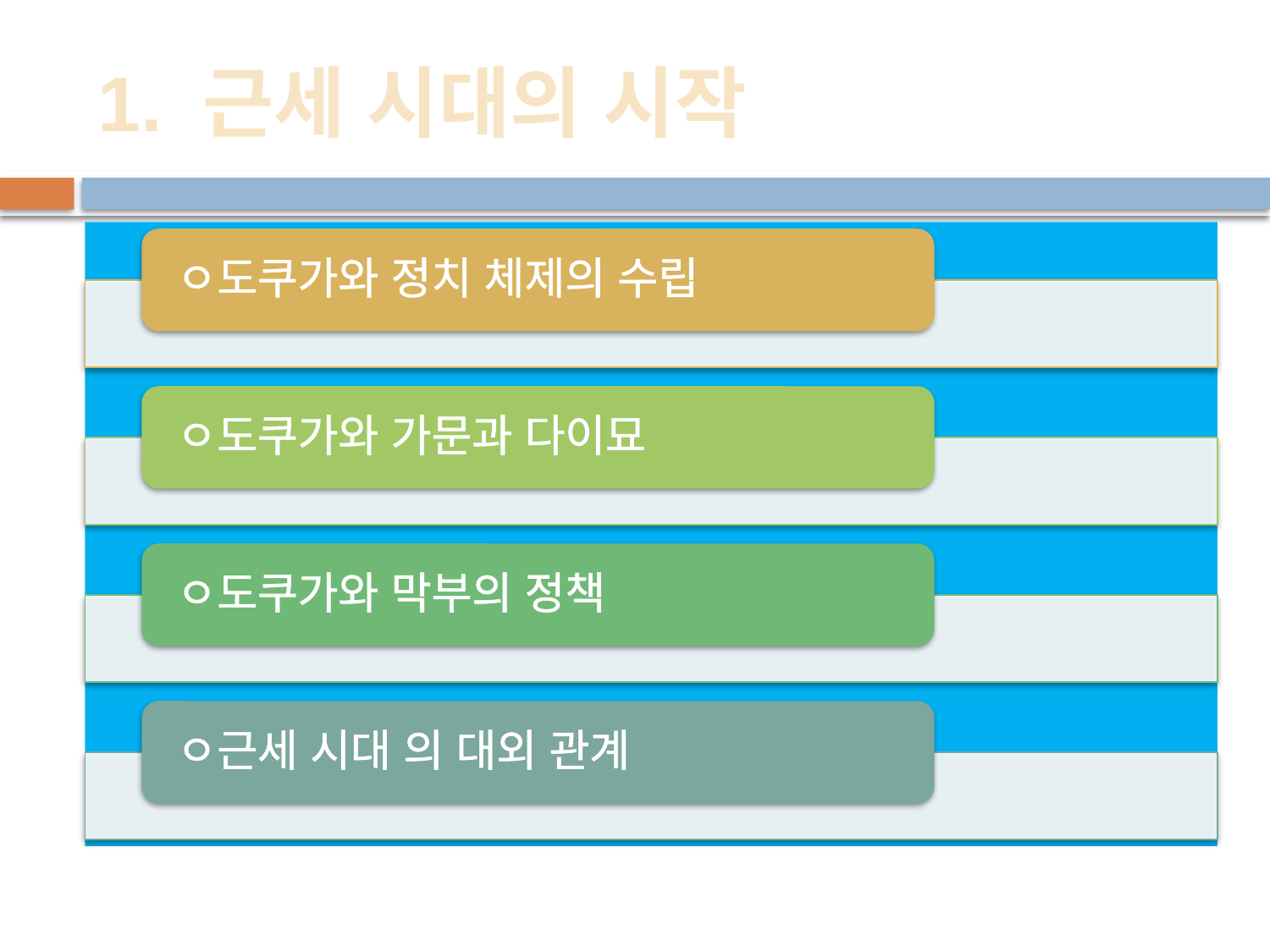

# 1. 근세 시대의 시작
ㅇ도쿠가와 정치 체제의 수립
ㅇ도쿠가와 가문과 다이묘
ㅇ도쿠가와 막부의 정책
ㅇ근세 시대 의 대외 관계